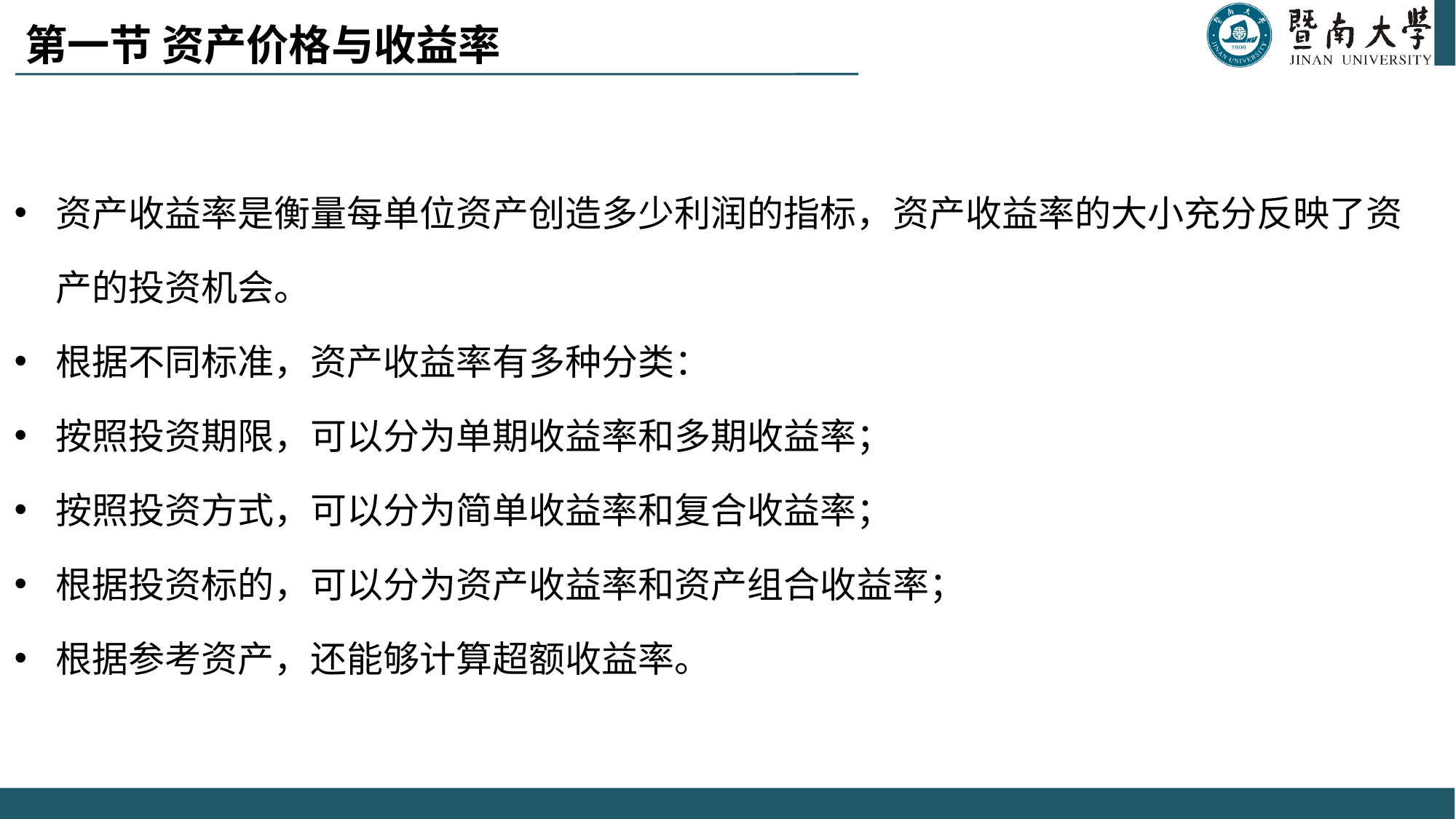

# 第一节 资产价格与收益率

资产收益率是衡量每单位资产创造多少利润的指标，资产收益率的大小充分反映了资产的投资机会。
根据不同标准，资产收益率有多种分类：
按照投资期限，可以分为单期收益率和多期收益率；
按照投资方式，可以分为简单收益率和复合收益率；
根据投资标的，可以分为资产收益率和资产组合收益率；
根据参考资产，还能够计算超额收益率。